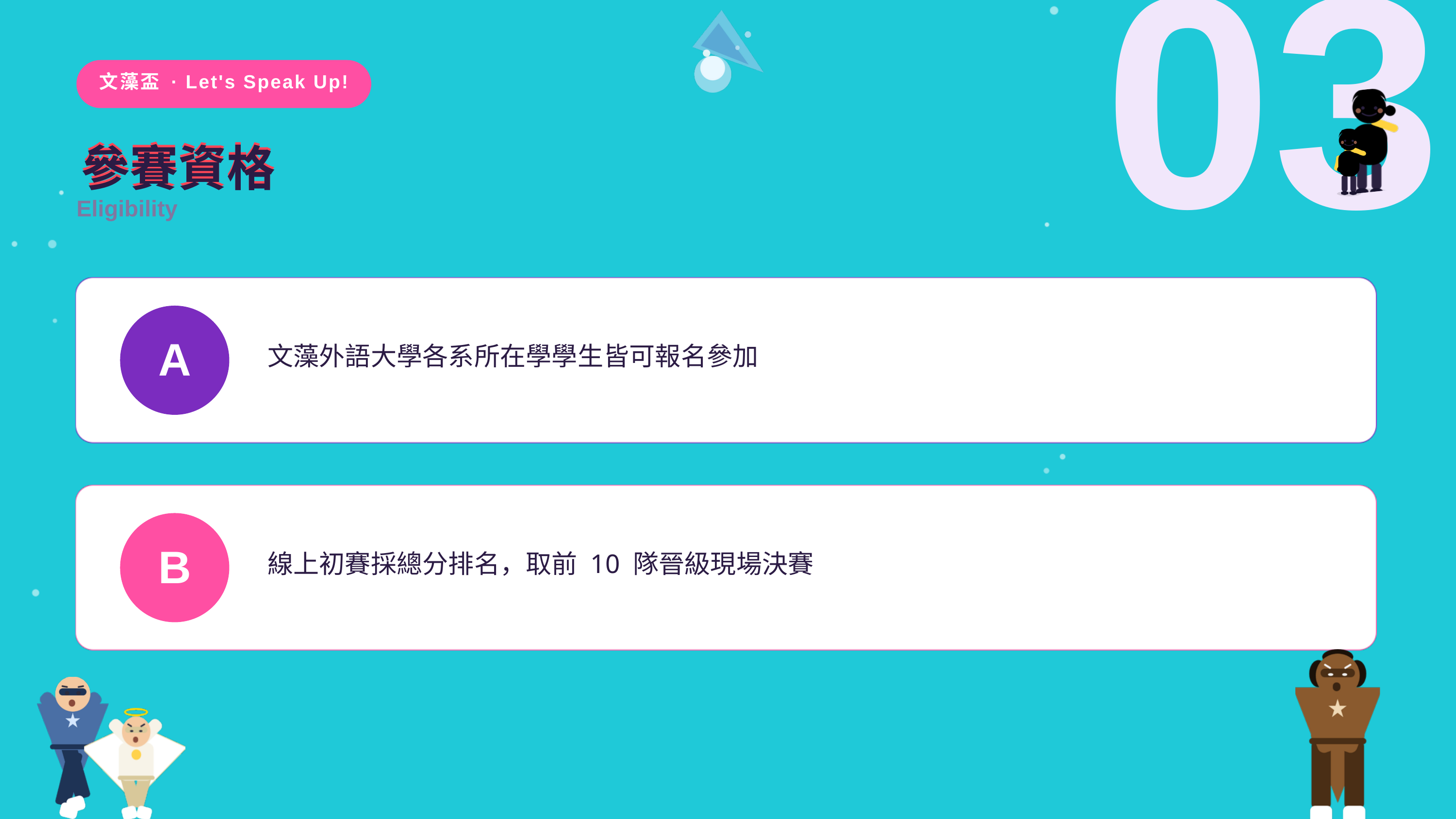

03

文藻盃 · Let's Speak Up!

參賽資格

參賽資格

Eligibility

文藻外語大學各系所在學學生皆可報名參加

A

線上初賽採總分排名，取前 10 隊晉級現場決賽

B